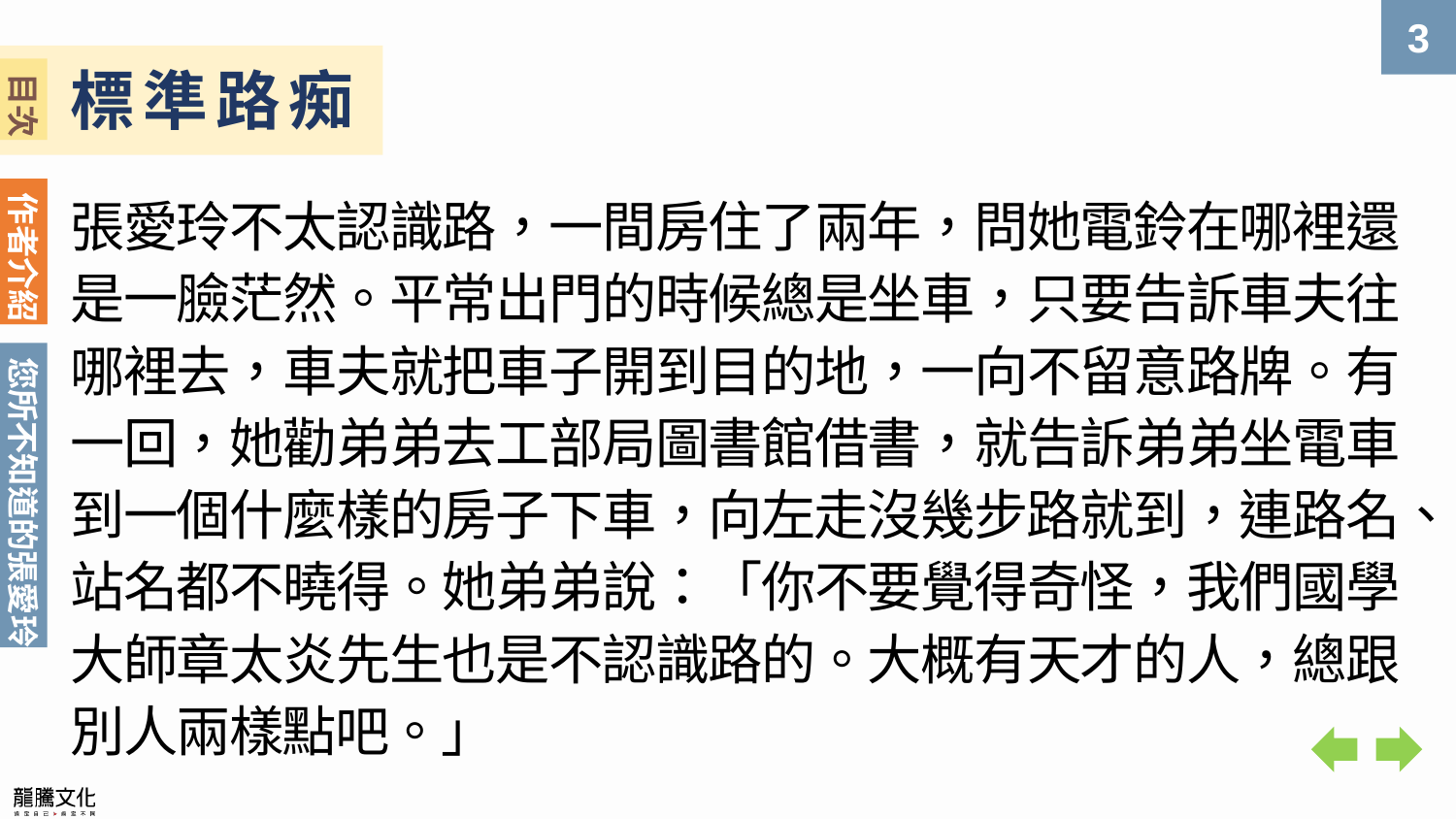

標準路痴
目次
作者介紹
張愛玲不太認識路，一間房住了兩年，問她電鈴在哪裡還是一臉茫然。平常出門的時候總是坐車，只要告訴車夫往哪裡去，車夫就把車子開到目的地，一向不留意路牌。有一回，她勸弟弟去工部局圖書館借書，就告訴弟弟坐電車到一個什麼樣的房子下車，向左走沒幾步路就到，連路名、站名都不曉得。她弟弟說：「你不要覺得奇怪，我們國學大師章太炎先生也是不認識路的。大概有天才的人，總跟別人兩樣點吧。」
您所不知道的張愛玲